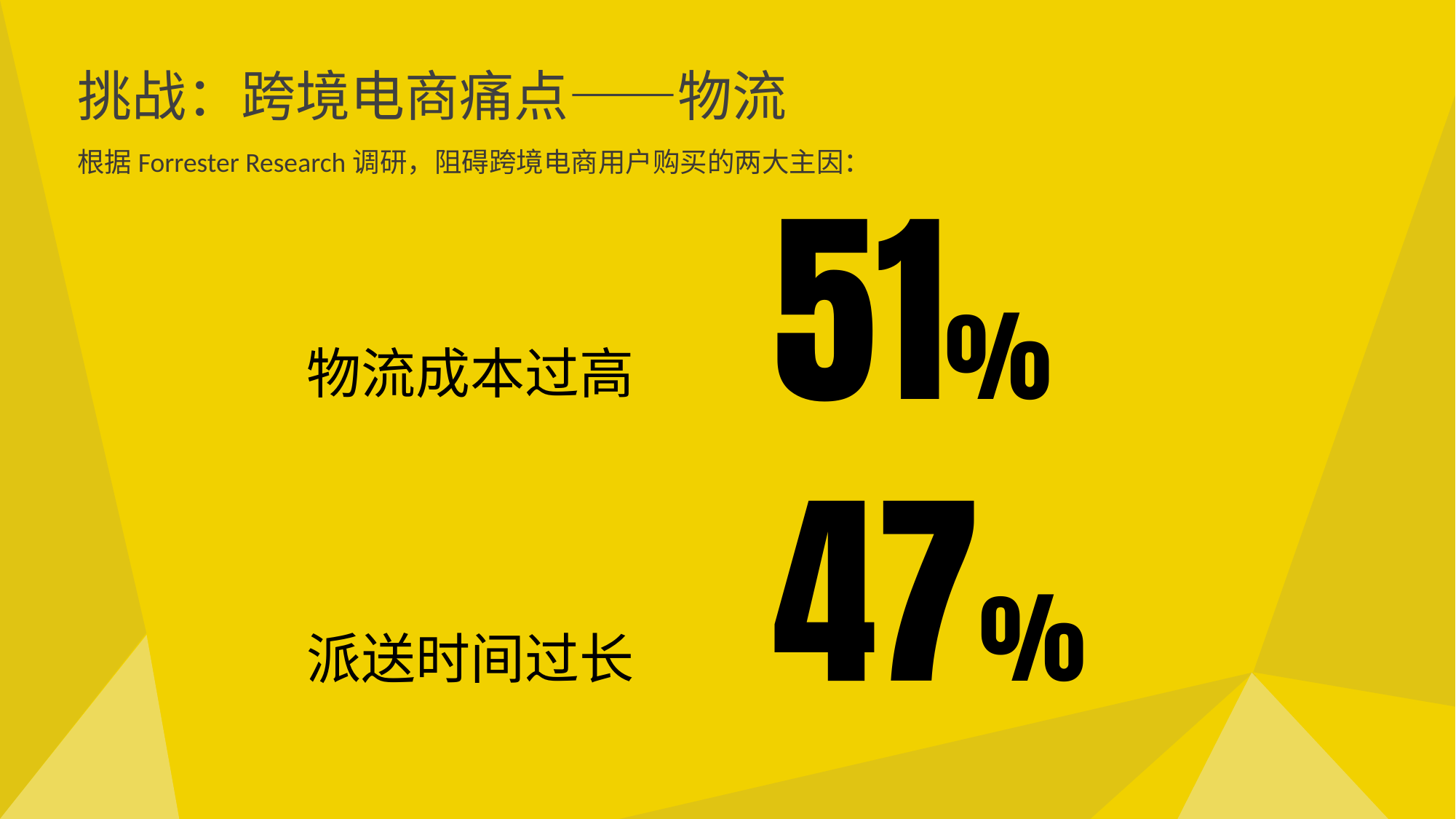

挑战：跨境电商痛点——物流
根据Forrester Research调研，阻碍跨境电商用户购买的两大主因：
51%

物流成本过高

47%
派送时间过长

3